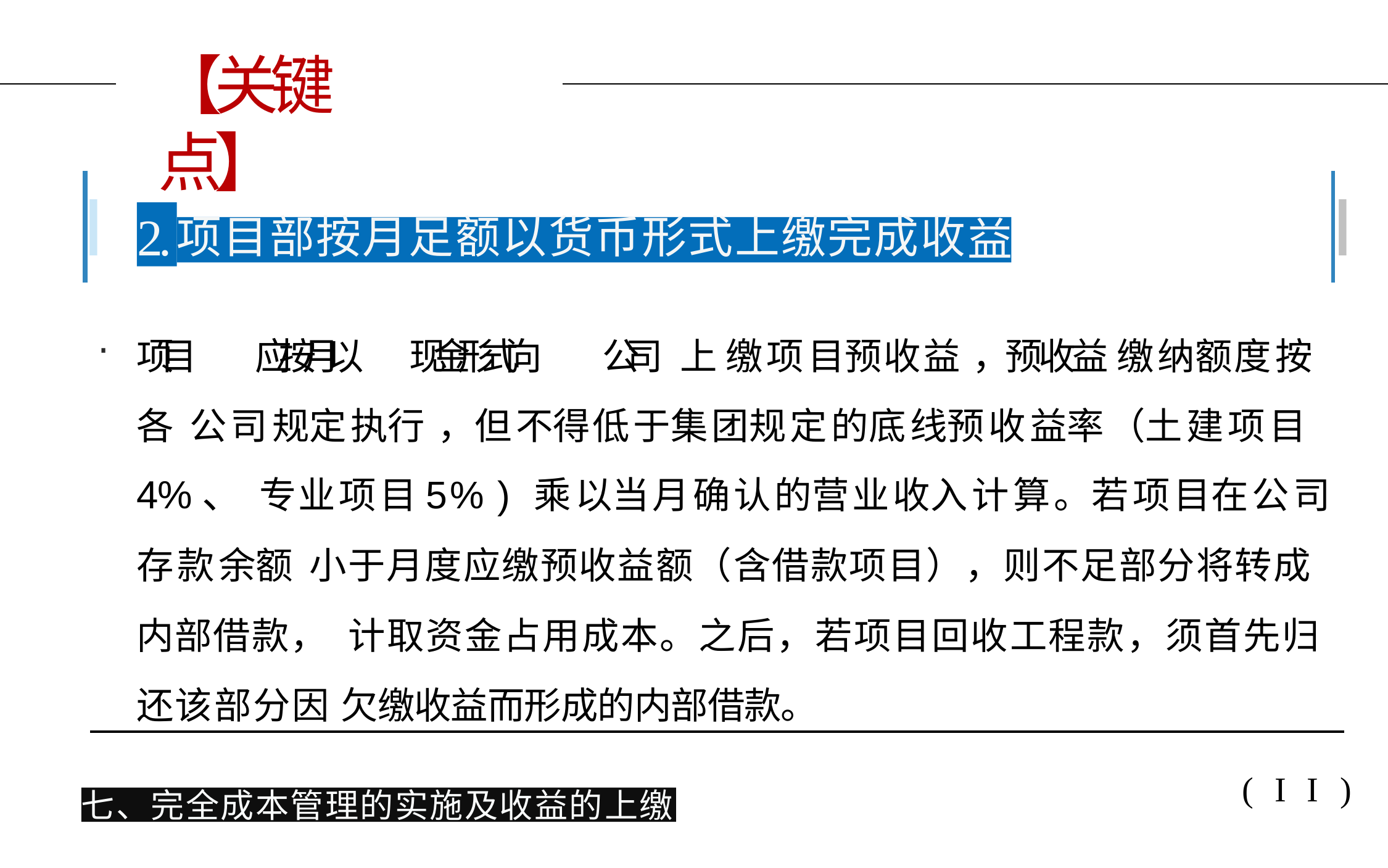

# 【关键点】

I
I
2.
益
项目部按月足额以货币形式上缴完成收
项目	应按月以	现金形式向	公司	上 缴项目预收益 ，预收益 缴纳额度按各 公司规定执行 ，但不得低于集团规定的底线预收益率（土建项目4%、 专业项目5% ) 乘以当月确认的营业收入计算。若项目在公司存款余额 小于月度应缴预收益额（含借款项目），则不足部分将转成内部借款，  计取资金占用成本。之后，若项目回收工程款，须首先归还该部分因 欠缴收益而形成的内部借款。

(II)

七、完全成本管理的实施及收益的上缴